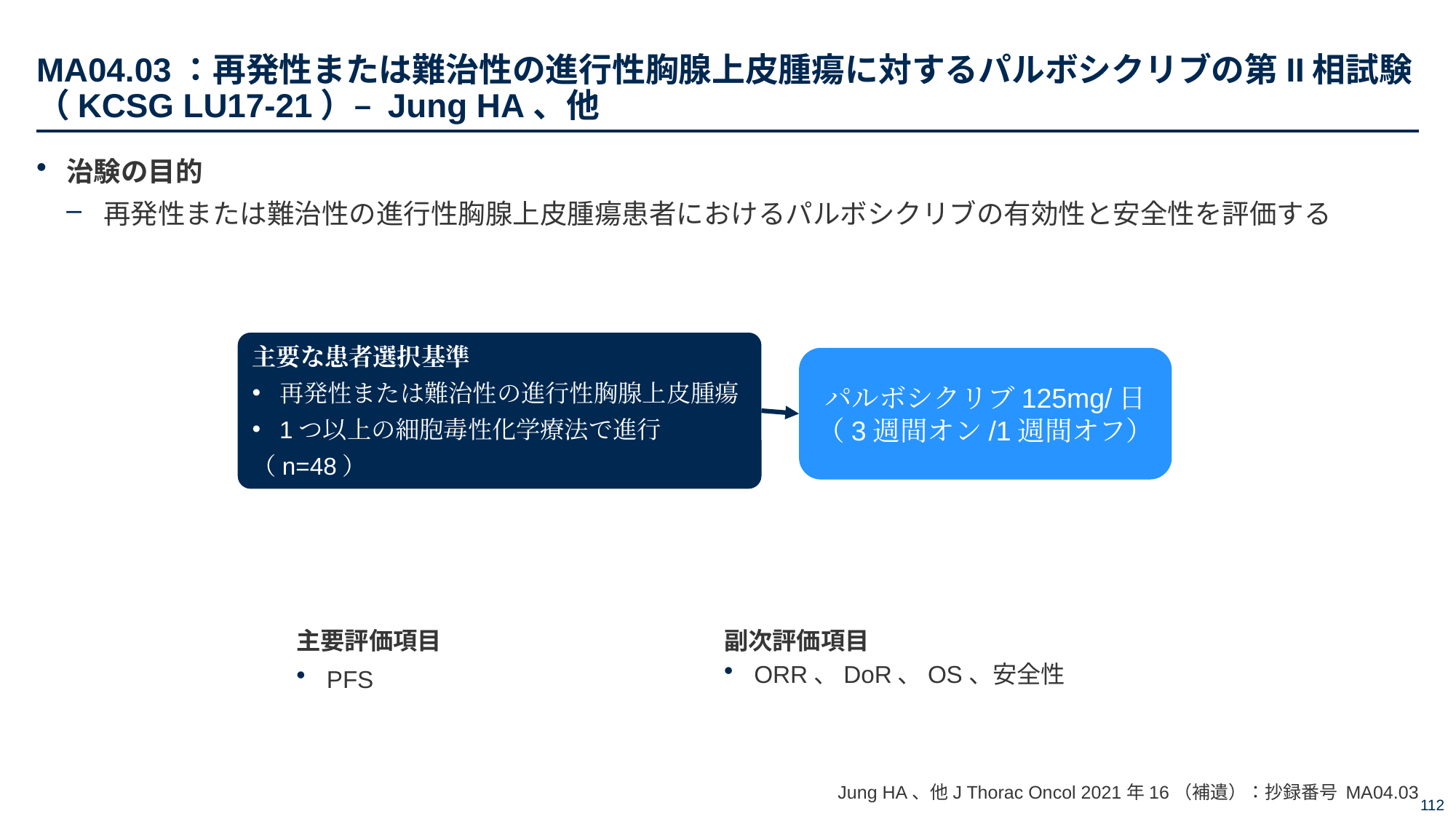

# MA04.03：再発性または難治性の進行性胸腺上皮腫瘍に対するパルボシクリブの第II相試験（KCSG LU17-21）– Jung HA、他
治験の目的
再発性または難治性の進行性胸腺上皮腫瘍患者におけるパルボシクリブの有効性と安全性を評価する
主要な患者選択基準
再発性または難治性の進行性胸腺上皮腫瘍
1つ以上の細胞毒性化学療法で進行
（n=48）
パルボシクリブ125mg/日
（3週間オン/1週間オフ）
主要評価項目
PFS
副次評価項目
ORR、DoR、OS、安全性
Jung HA、他J Thorac Oncol 2021年16（補遺）：抄録番号 MA04.03